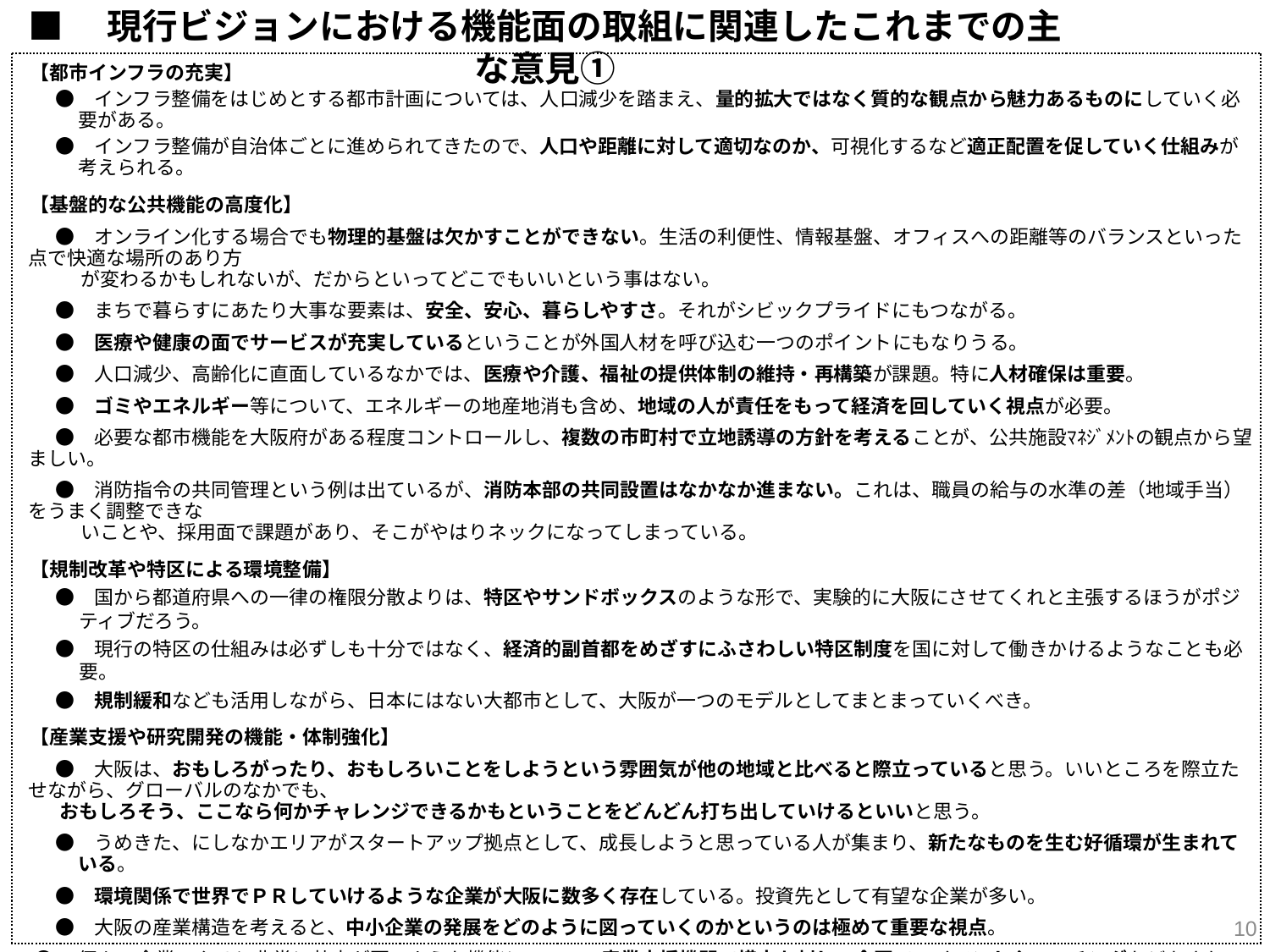

■　現行ビジョンにおける機能面の取組に関連したこれまでの主な意見①
  【都市インフラの充実】
　　●　インフラ整備をはじめとする都市計画については、人口減少を踏まえ、量的拡大ではなく質的な観点から魅力あるものにしていく必要がある。
　　●　インフラ整備が自治体ごとに進められてきたので、人口や距離に対して適切なのか、可視化するなど適正配置を促していく仕組みが考えられる。
  【基盤的な公共機能の高度化】
　　●　オンライン化する場合でも物理的基盤は欠かすことができない。生活の利便性、情報基盤、オフィスへの距離等のバランスといった点で快適な場所のあり方
　　   が変わるかもしれないが、だからといってどこでもいいという事はない。
　　●　まちで暮らすにあたり大事な要素は、安全、安心、暮らしやすさ。それがシビックプライドにもつながる。
　　●　医療や健康の面でサービスが充実しているということが外国人材を呼び込む一つのポイントにもなりうる。
　　●　人口減少、高齢化に直面しているなかでは、医療や介護、福祉の提供体制の維持・再構築が課題。特に人材確保は重要。
　　●　ゴミやエネルギー等について、エネルギーの地産地消も含め、地域の人が責任をもって経済を回していく視点が必要。
　　●　必要な都市機能を大阪府がある程度コントロールし、複数の市町村で立地誘導の方針を考えることが、公共施設ﾏﾈｼﾞﾒﾝﾄの観点から望ましい。
　　●　消防指令の共同管理という例は出ているが、消防本部の共同設置はなかなか進まない。これは、職員の給与の水準の差（地域手当）をうまく調整できな
　　   いことや、採用面で課題があり、そこがやはりネックになってしまっている。
  【規制改革や特区による環境整備】
　　●　国から都道府県への一律の権限分散よりは、特区やサンドボックスのような形で、実験的に大阪にさせてくれと主張するほうがポジティブだろう。
　　●　現行の特区の仕組みは必ずしも十分ではなく、経済的副首都をめざすにふさわしい特区制度を国に対して働きかけるようなことも必要。
　　●　規制緩和なども活用しながら、日本にはない大都市として、大阪が一つのモデルとしてまとまっていくべき。
  【産業支援や研究開発の機能・体制強化】
　　●　大阪は、おもしろがったり、おもしろいことをしようという雰囲気が他の地域と比べると際立っていると思う。いいところを際立たせながら、グローバルのなかでも、
       おもしろそう、ここなら何かチャレンジできるかもということをどんどん打ち出していけるといいと思う。
　　●　うめきた、にしなかエリアがスタートアップ拠点として、成長しようと思っている人が集まり、新たなものを生む好循環が生まれている。
　　●　環境関係で世界でＰＲしていけるような企業が大阪に数多く存在している。投資先として有望な企業が多い。
　　●　大阪の産業構造を考えると、中小企業の発展をどのように図っていくのかというのは極めて重要な視点。
    ●　個々の企業でやると非常に効率が悪いような機能について、産業支援機関で横串を刺し、合同でのイベントやマッチングなどをされており、
　　   非常に価値があると思う。
　　●　スタートアップエコシステムコンソーシアムについて、大阪、京都、兵庫（神戸）で連携してグローバル拠点都市に選定され、これから伸びていくというところ
　　   が期待される。
　　●　産業の雇用機会、もしくは高賃金などの産業面での魅力、地域に押しとどめておくような要素が関西は弱い。
　　●　アカデミズム、研究は強いが、そこからどう産業や雇用に波及させ、成長につなげていくのかというところは課題である。

10